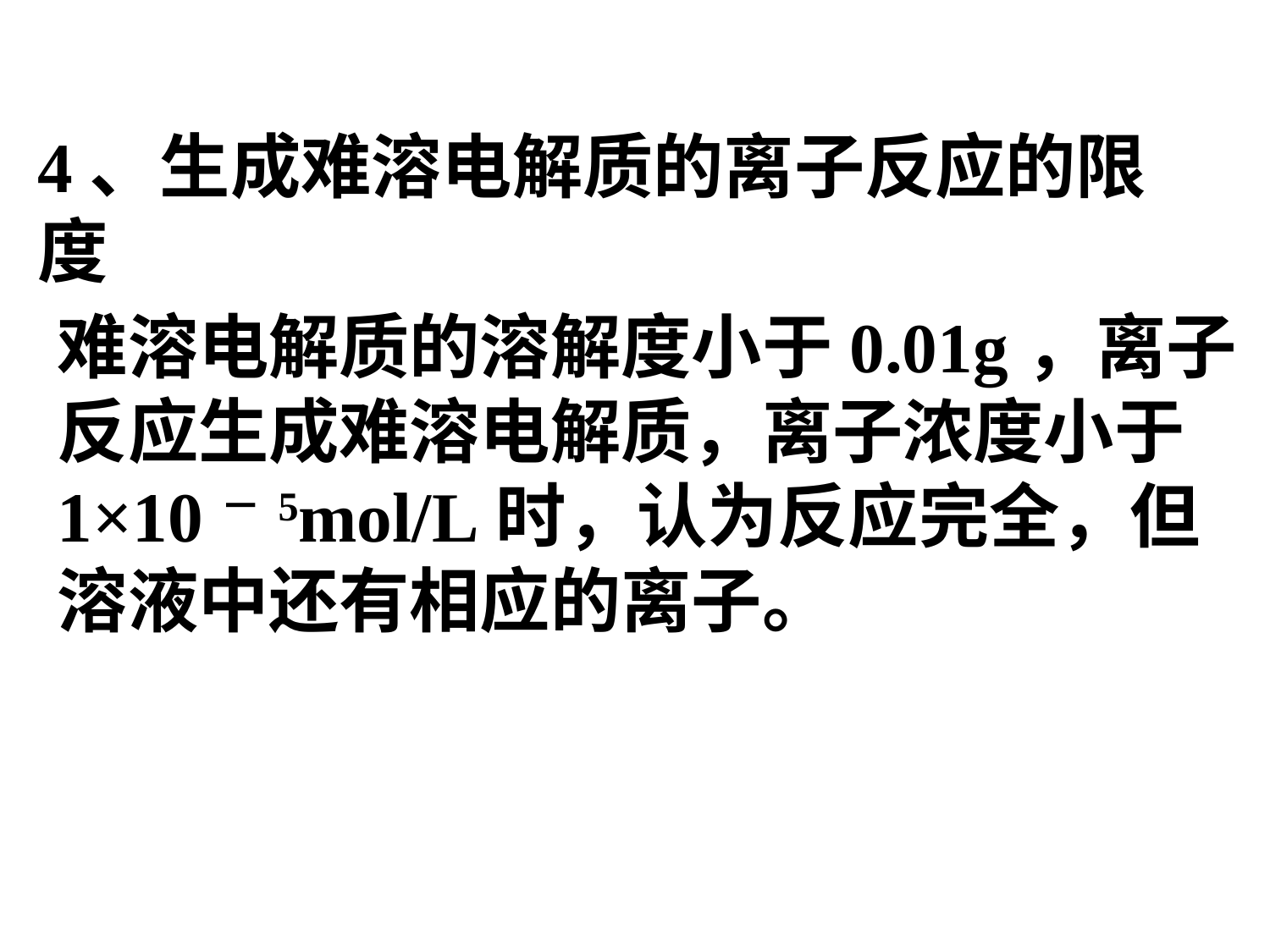

4、生成难溶电解质的离子反应的限度
难溶电解质的溶解度小于0.01g，离子反应生成难溶电解质，离子浓度小于1×10－5mol/L时，认为反应完全，但溶液中还有相应的离子。